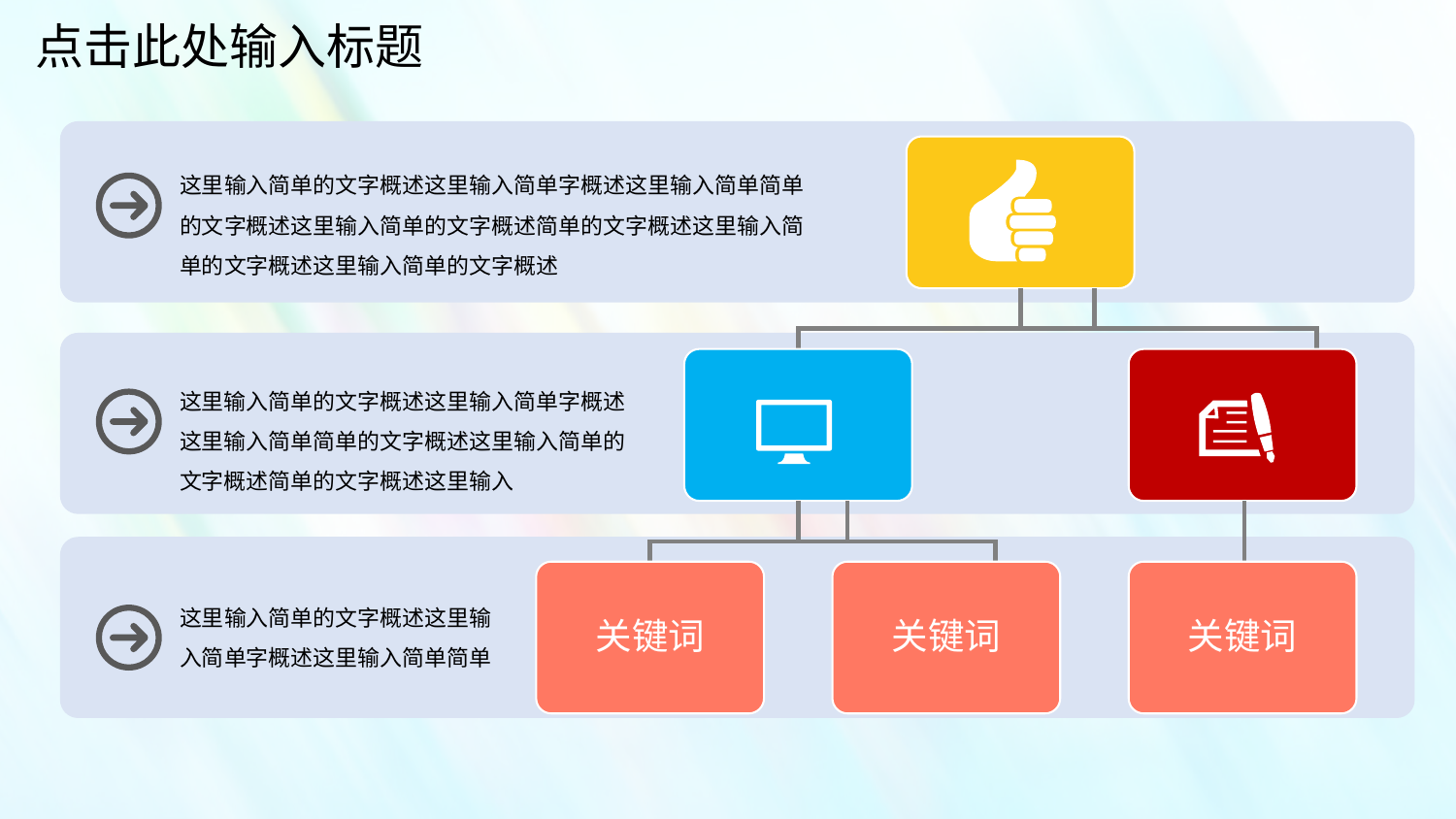

点击此处输入标题

这里输入简单的文字概述这里输入简单字概述这里输入简单简单的文字概述这里输入简单的文字概述简单的文字概述这里输入简单的文字概述这里输入简单的文字概述

这里输入简单的文字概述这里输入简单字概述这里输入简单简单的文字概述这里输入简单的文字概述简单的文字概述这里输入

关键词
关键词
关键词
这里输入简单的文字概述这里输入简单字概述这里输入简单简单